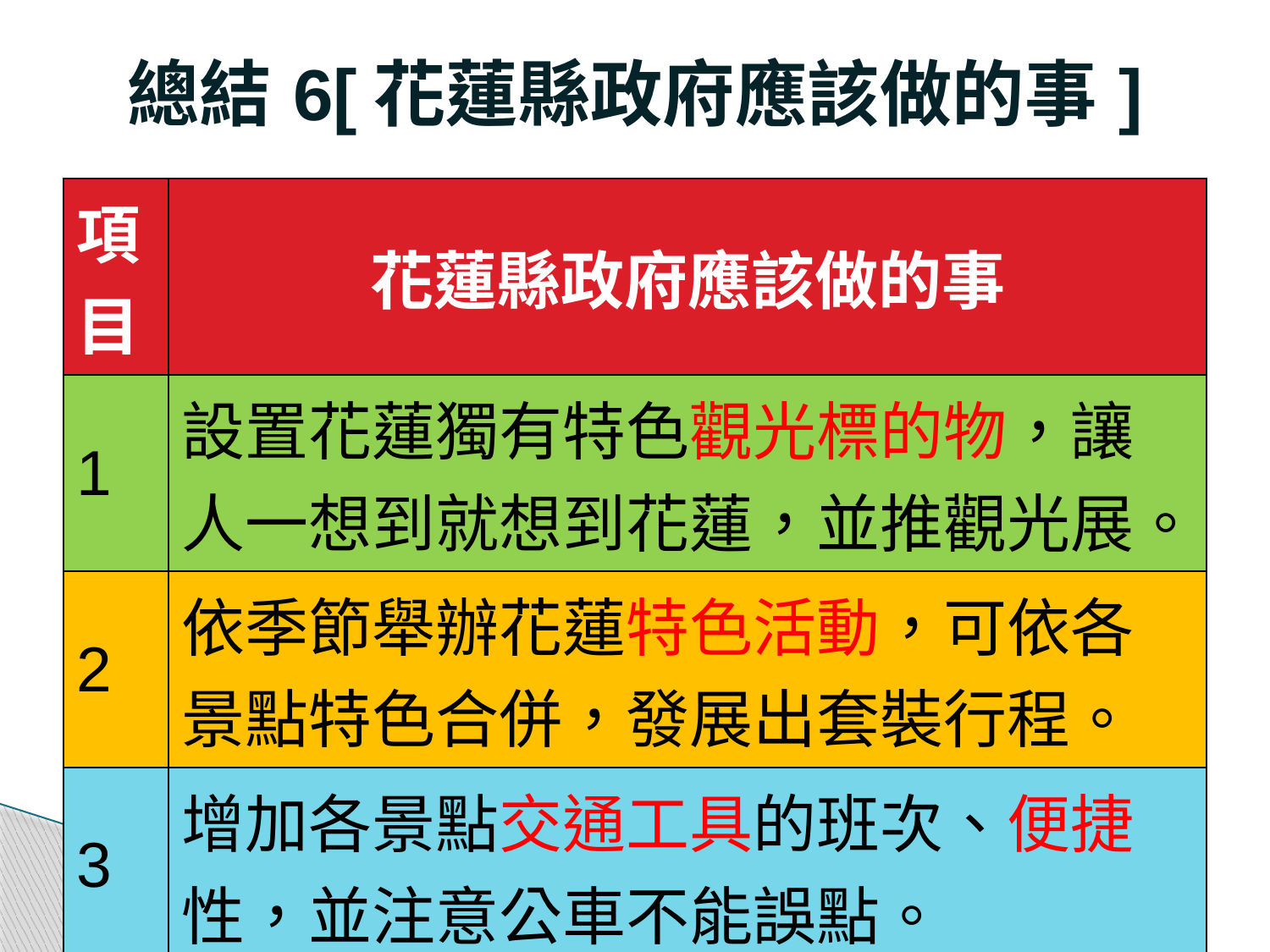

# 總結6[花蓮縣政府應該做的事]
| 項目 | 花蓮縣政府應該做的事 |
| --- | --- |
| 1 | 設置花蓮獨有特色觀光標的物，讓人一想到就想到花蓮，並推觀光展。 |
| 2 | 依季節舉辦花蓮特色活動，可依各景點特色合併，發展出套裝行程。 |
| 3 | 增加各景點交通工具的班次、便捷性，並注意公車不能誤點。 |